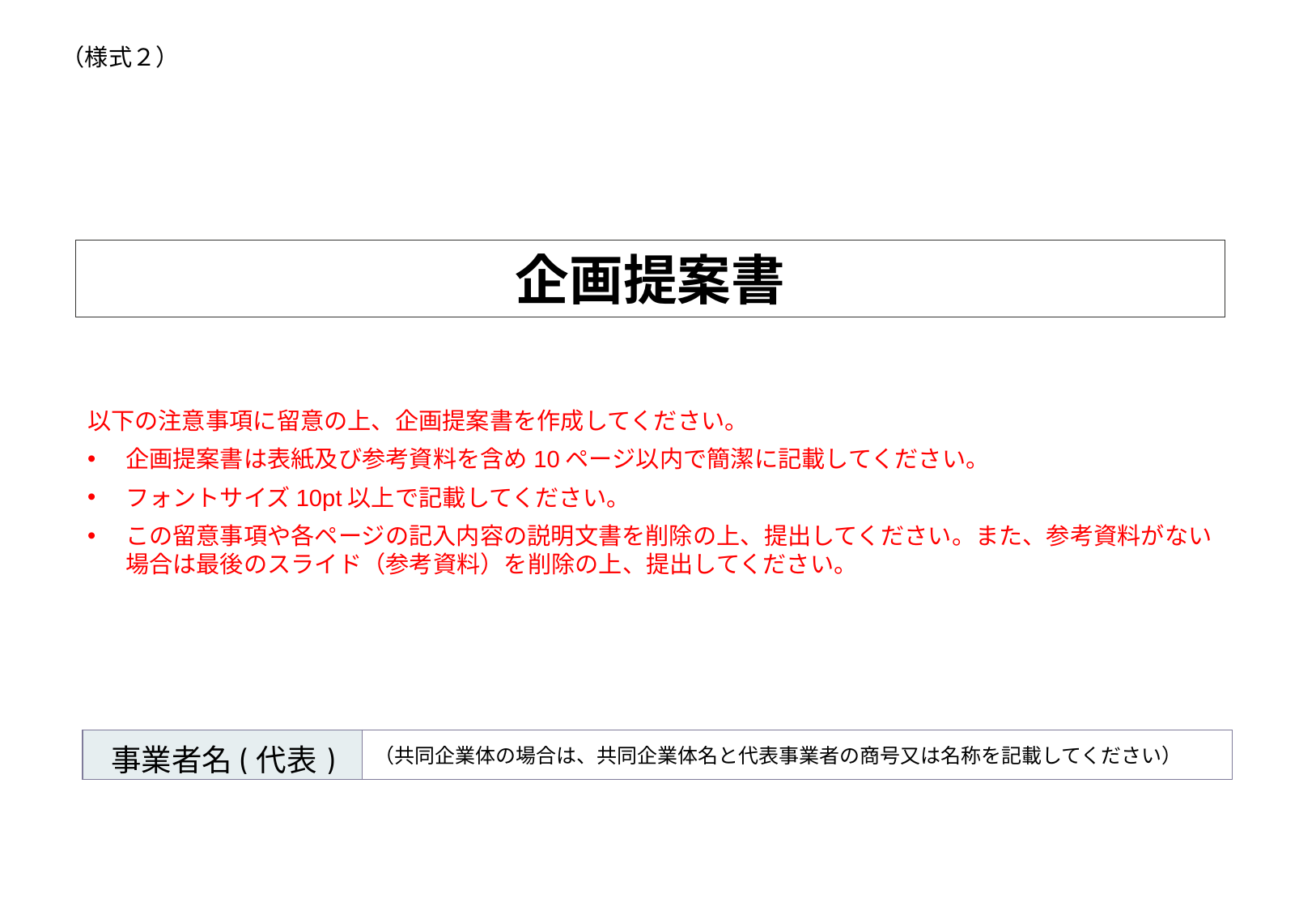

（様式２）
企画提案書
以下の注意事項に留意の上、企画提案書を作成してください。
企画提案書は表紙及び参考資料を含め10ページ以内で簡潔に記載してください。
フォントサイズ10pt以上で記載してください。
この留意事項や各ページの記入内容の説明文書を削除の上、提出してください。また、参考資料がない場合は最後のスライド（参考資料）を削除の上、提出してください。
| 事業者名(代表) | （共同企業体の場合は、共同企業体名と代表事業者の商号又は名称を記載してください） |
| --- | --- |